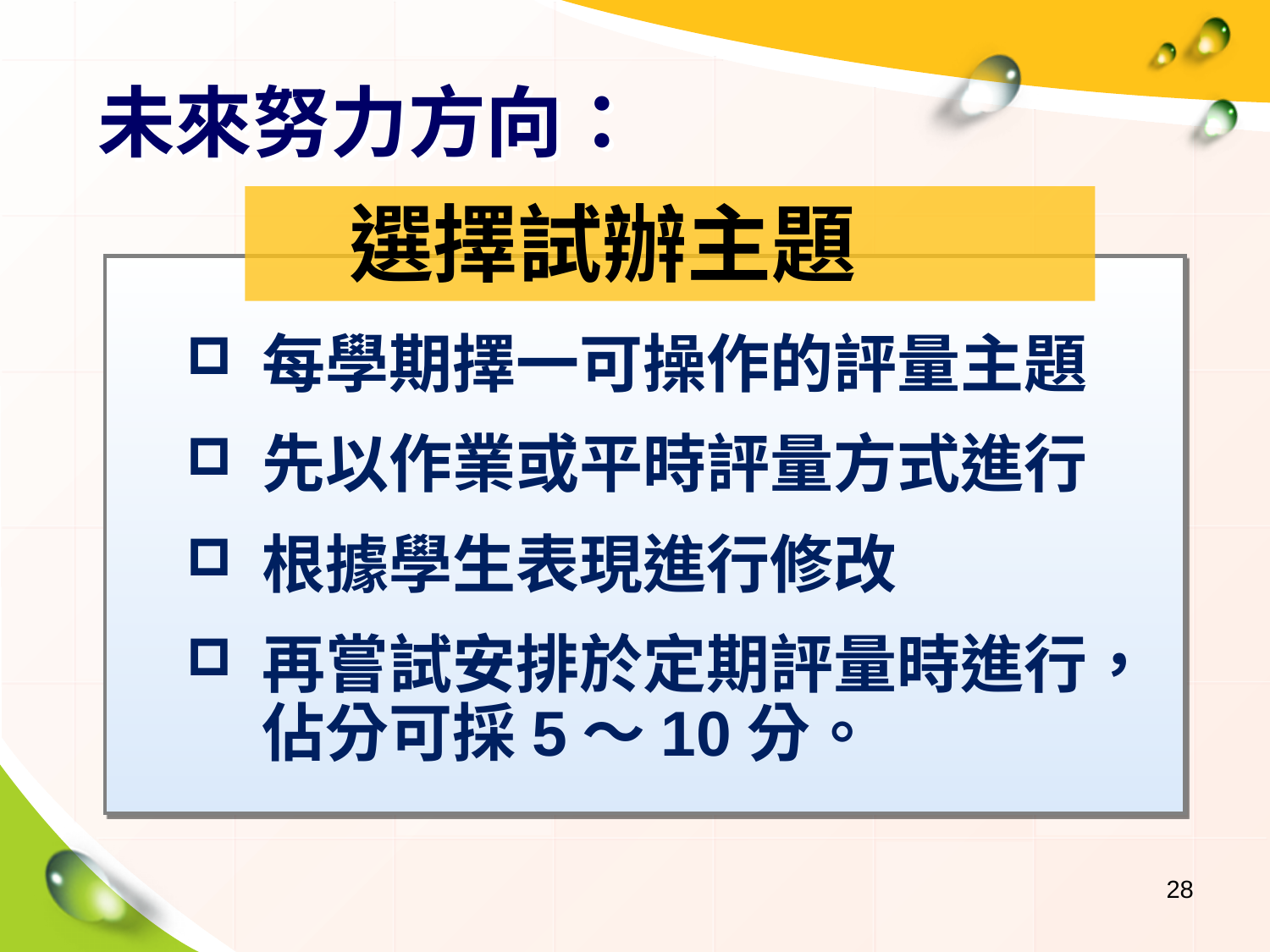

# 未來努力方向：

選擇試辦主題

每學期擇一可操作的評量主題
先以作業或平時評量方式進行
根據學生表現進行修改
再嘗試安排於定期評量時進行，佔分可採5～10分。
28